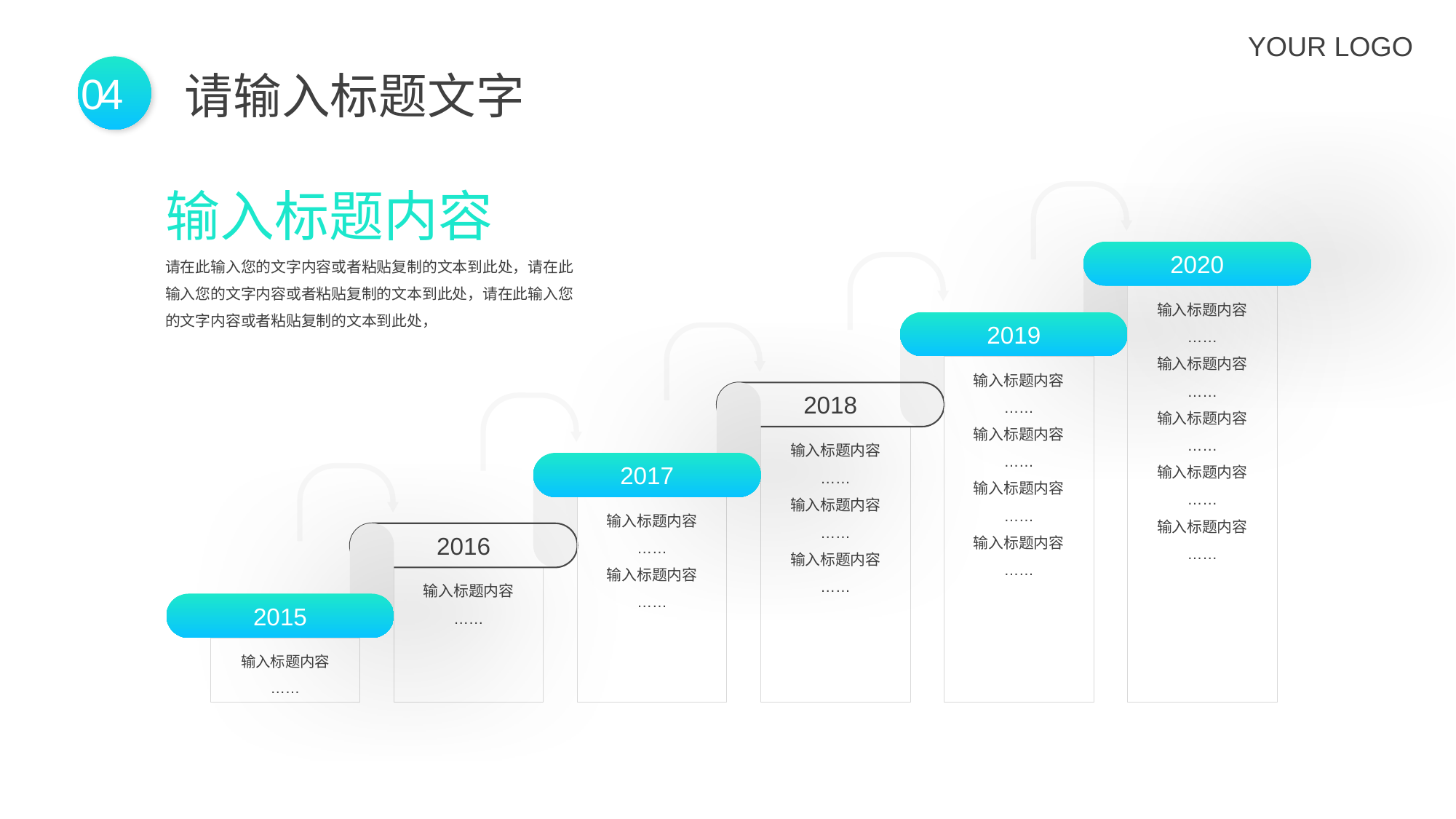

YOUR LOGO

请输入标题文字
04
输入标题内容
请在此输入您的文字内容或者粘贴复制的文本到此处，请在此输入您的文字内容或者粘贴复制的文本到此处，请在此输入您的文字内容或者粘贴复制的文本到此处，

2020

输入标题内容
……
输入标题内容
……
输入标题内容
……
输入标题内容
……
输入标题内容
……

2019

输入标题内容
……
输入标题内容
……
输入标题内容
……
输入标题内容
……

2018

输入标题内容
……
输入标题内容
……
输入标题内容
……

2017

输入标题内容
……
输入标题内容
……

2016

输入标题内容
……
2015
输入标题内容
……